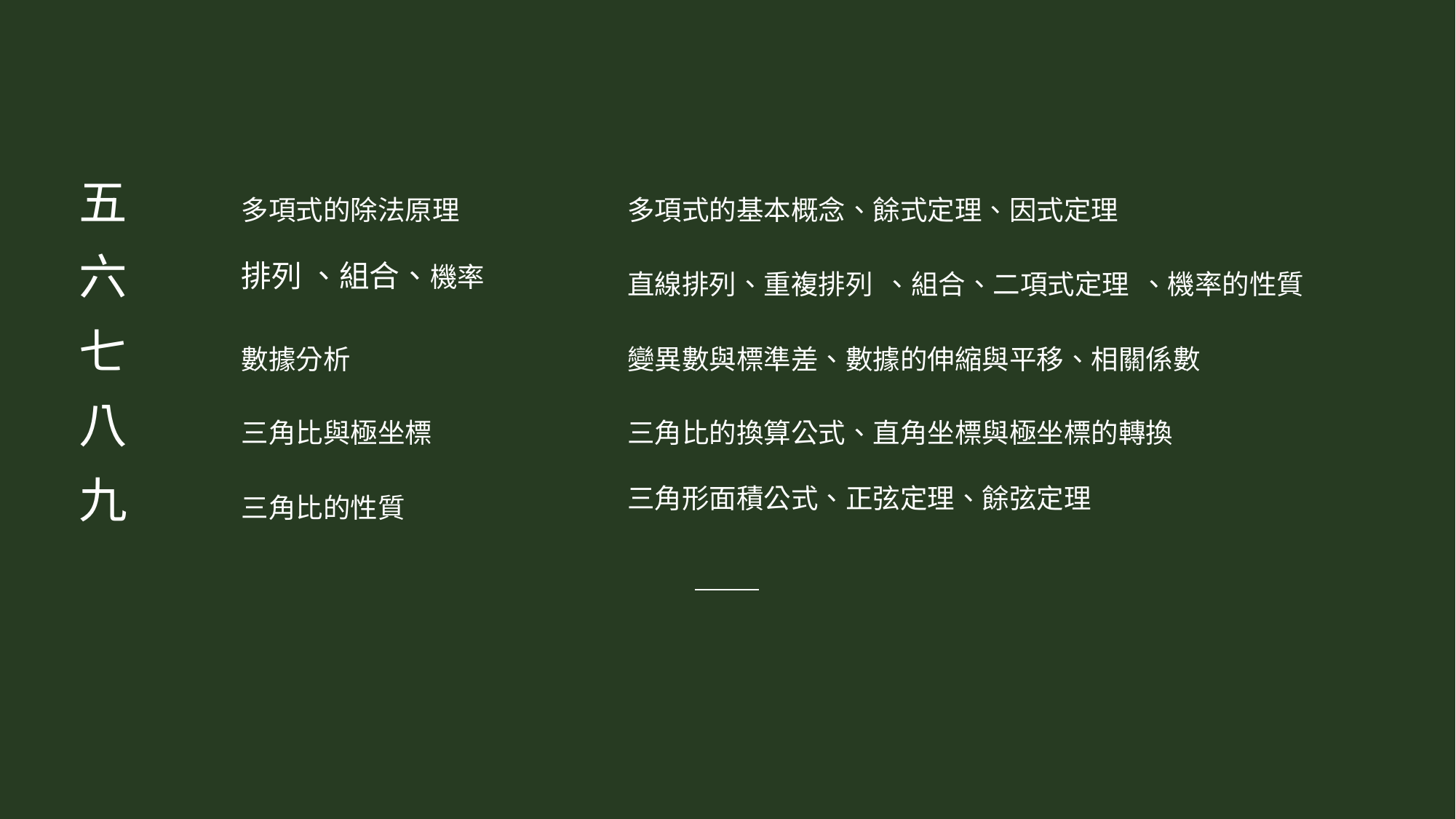

| 五 | 多項式的除法原理 | 多項式的基本概念、餘式定理、因式定理 |
| --- | --- | --- |
| 六 | 排列 、組合、機率 | 直線排列、重複排列 、組合、二項式定理 、機率的性質 |
| 七 | 數據分析 | 變異數與標準差、數據的伸縮與平移、相關係數 |
| 八 | 三角比與極坐標 | 三角比的換算公式、直角坐標與極坐標的轉換 |
| 九 | 三角比的性質 | 三角形面積公式、正弦定理、餘弦定理 |